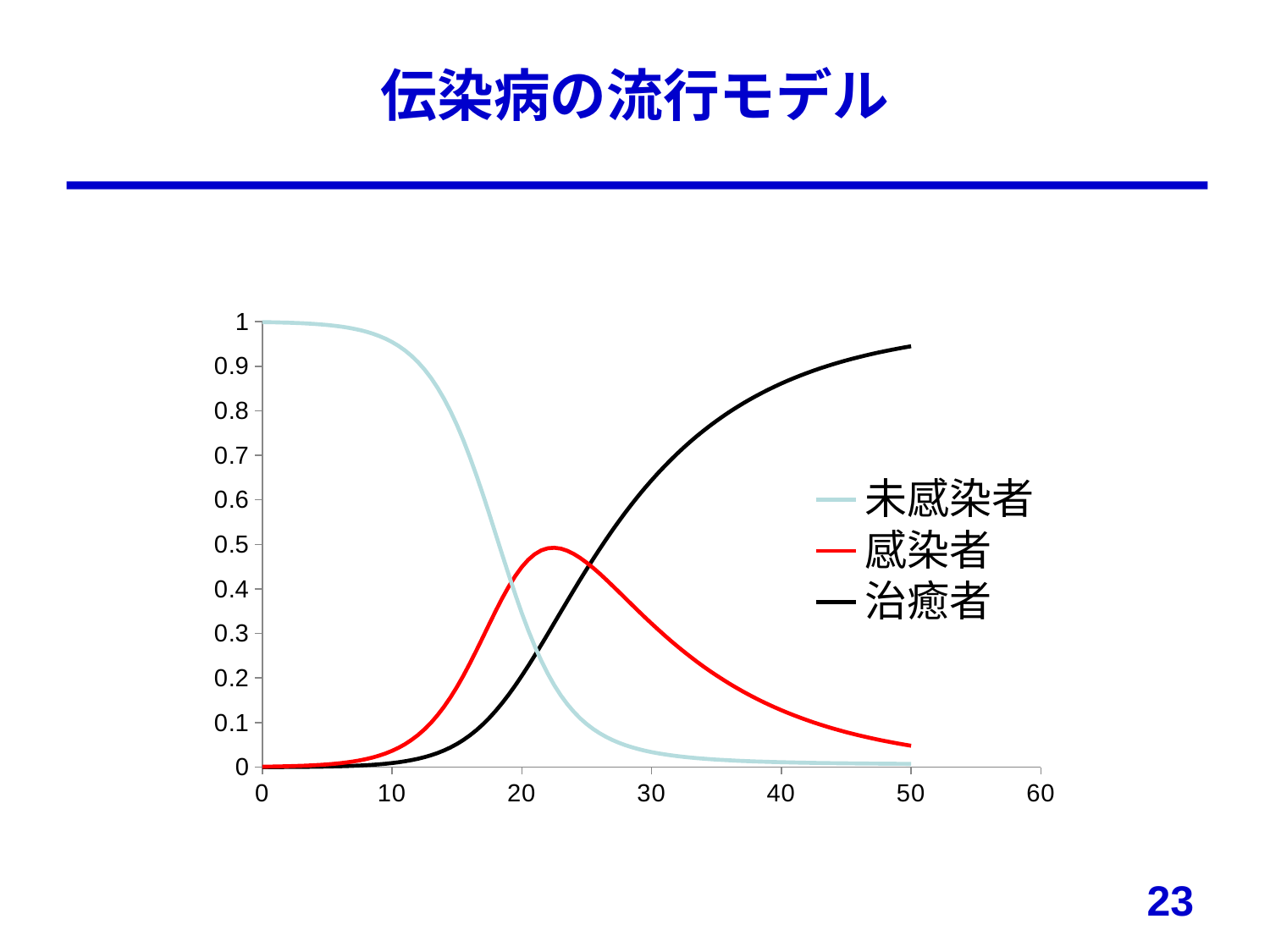

# 伝染病の流行モデル

### Chart

| Category | 未感染者 | 感染者 | 治癒者 |
|---|---|---|---|
23